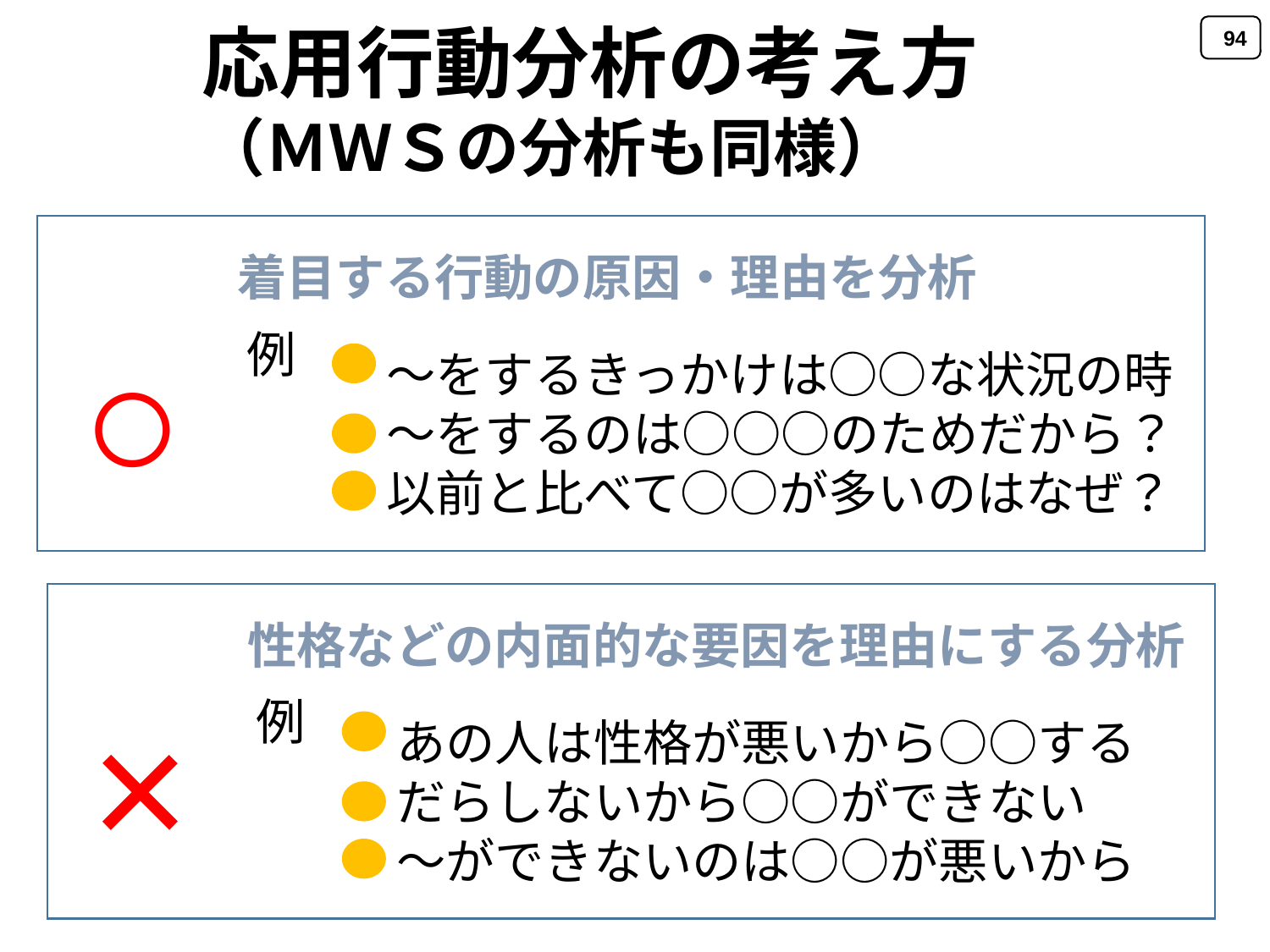

応用行動分析の考え方
（ＭＷＳの分析も同様）
94

着目する行動の原因・理由を分析
○
例
～をするきっかけは○○な状況の時
～をするのは○○○のためだから？
以前と比べて○○が多いのはなぜ？

性格などの内面的な要因を理由にする分析
×
例
あの人は性格が悪いから○○する
だらしないから○○ができない
～ができないのは○○が悪いから